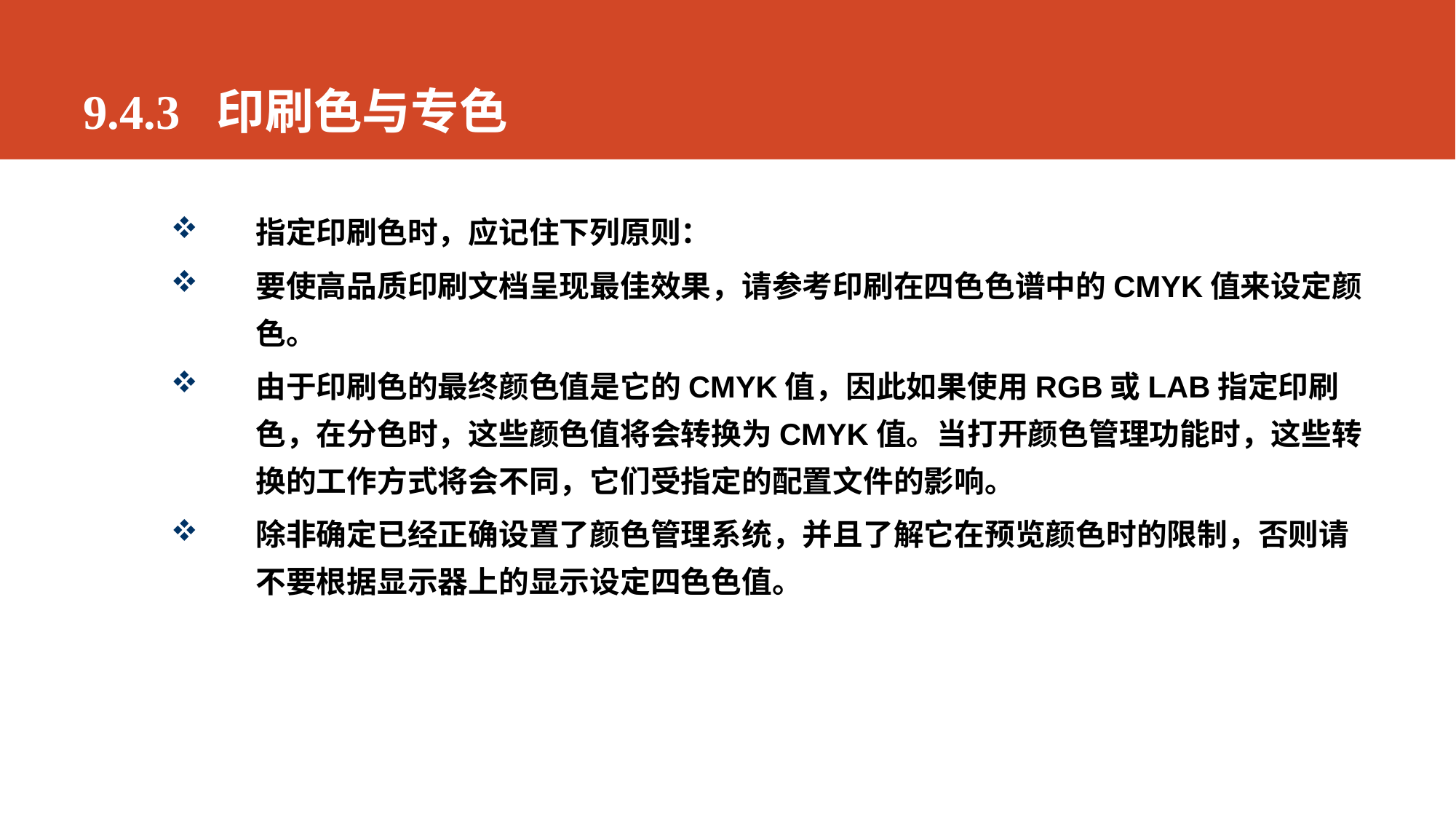

# 9.4.3  印刷色与专色
指定印刷色时，应记住下列原则：
要使高品质印刷文档呈现最佳效果，请参考印刷在四色色谱中的CMYK值来设定颜色。
由于印刷色的最终颜色值是它的CMYK值，因此如果使用RGB或LAB指定印刷色，在分色时，这些颜色值将会转换为CMYK值。当打开颜色管理功能时，这些转换的工作方式将会不同，它们受指定的配置文件的影响。
除非确定已经正确设置了颜色管理系统，并且了解它在预览颜色时的限制，否则请不要根据显示器上的显示设定四色色值。